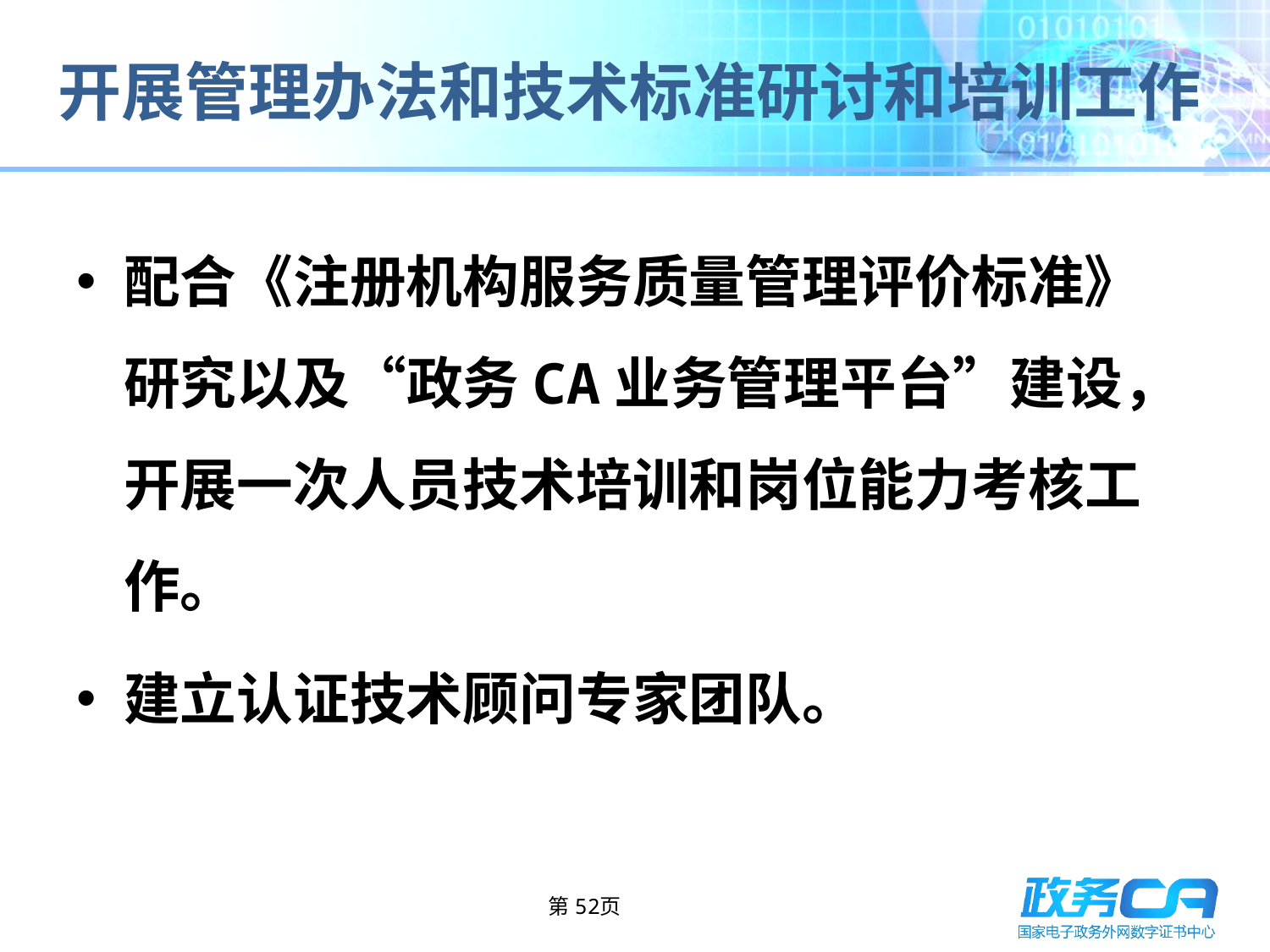

# 开展管理办法和技术标准研讨和培训工作
配合《注册机构服务质量管理评价标准》研究以及“政务CA业务管理平台”建设，开展一次人员技术培训和岗位能力考核工作。
建立认证技术顾问专家团队。
第52页